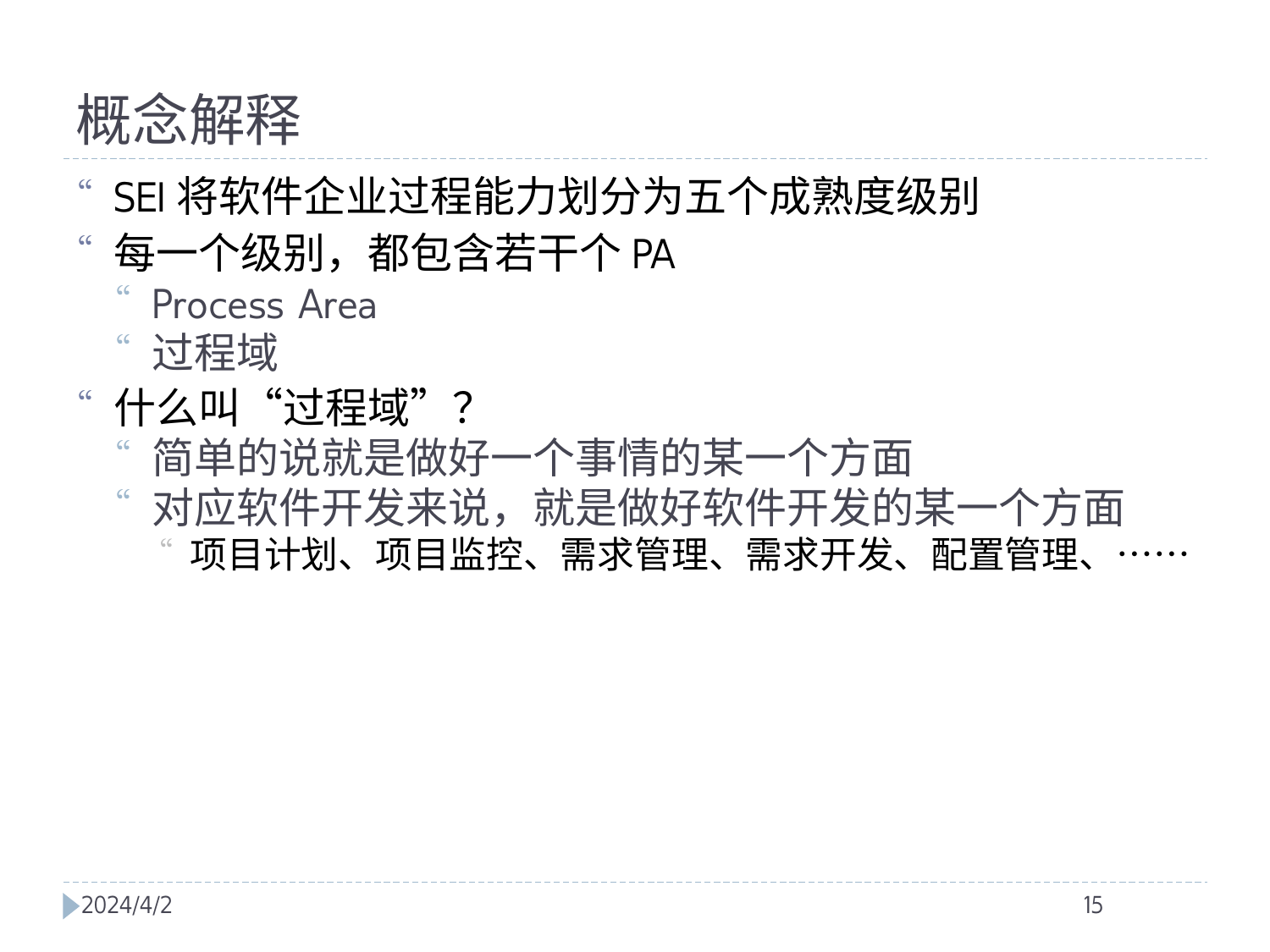

概念解释
SEI将软件企业过程能力划分为五个成熟度级别
每一个级别，都包含若干个PA
Process Area
过程域
什么叫“过程域”？
简单的说就是做好一个事情的某一个方面
对应软件开发来说，就是做好软件开发的某一个方面
项目计划、项目监控、需求管理、需求开发、配置管理、……
2024/4/2
15